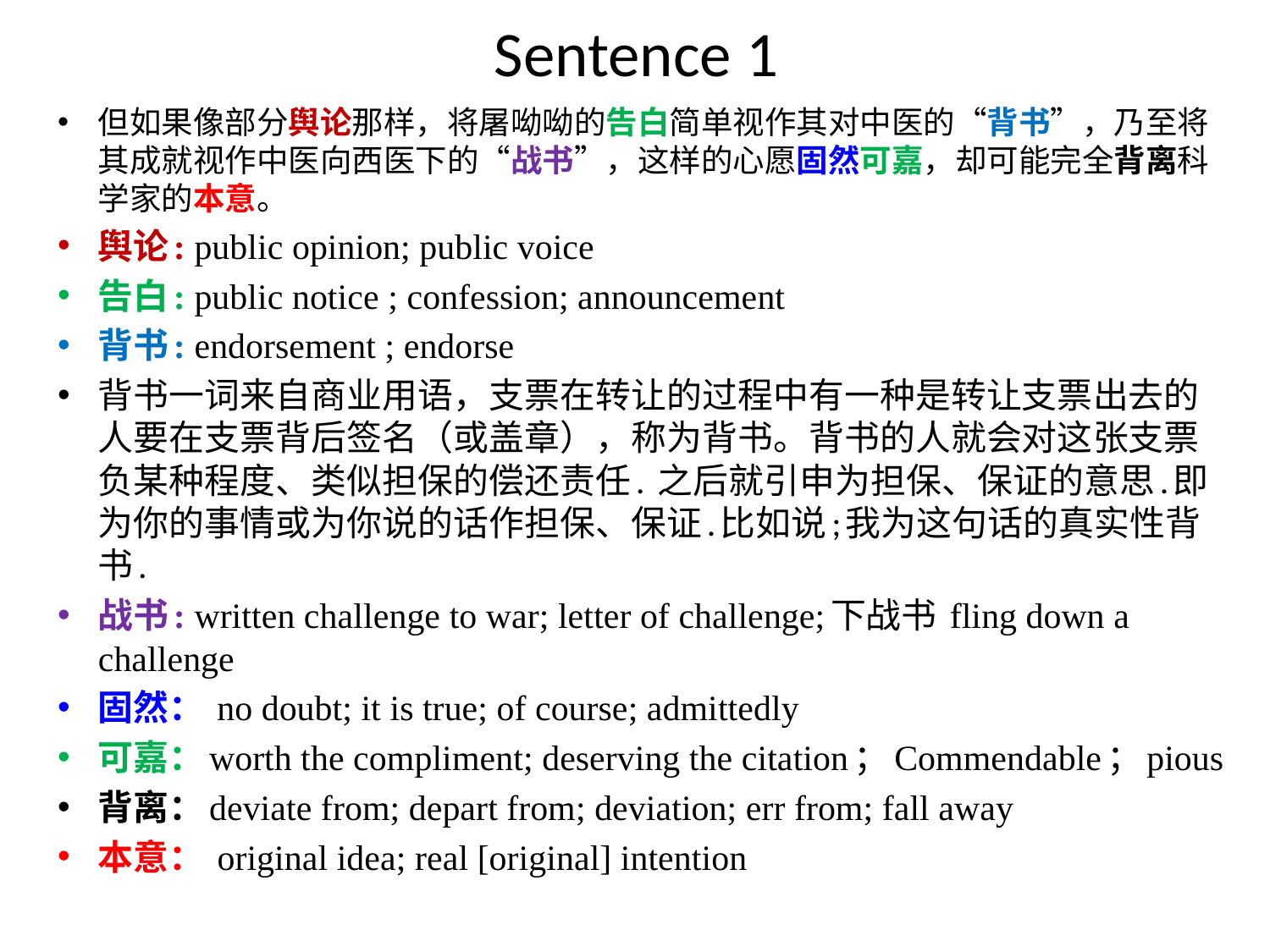

# Sentence 1
但如果像部分舆论那样，将屠呦呦的告白简单视作其对中医的“背书”，乃至将其成就视作中医向西医下的“战书”，这样的心愿固然可嘉，却可能完全背离科学家的本意。
舆论: public opinion; public voice
告白: public notice ; confession; announcement
背书: endorsement ; endorse
背书一词来自商业用语，支票在转让的过程中有一种是转让支票出去的人要在支票背后签名（或盖章），称为背书。背书的人就会对这张支票负某种程度、类似担保的偿还责任. 之后就引申为担保、保证的意思.即为你的事情或为你说的话作担保、保证.比如说;我为这句话的真实性背书.
战书: written challenge to war; letter of challenge;下战书 fling down a challenge
固然： no doubt; it is true; of course; admittedly
可嘉：worth the compliment; deserving the citation；Commendable；pious
背离：deviate from; depart from; deviation; err from; fall away
本意： original idea; real [original] intention